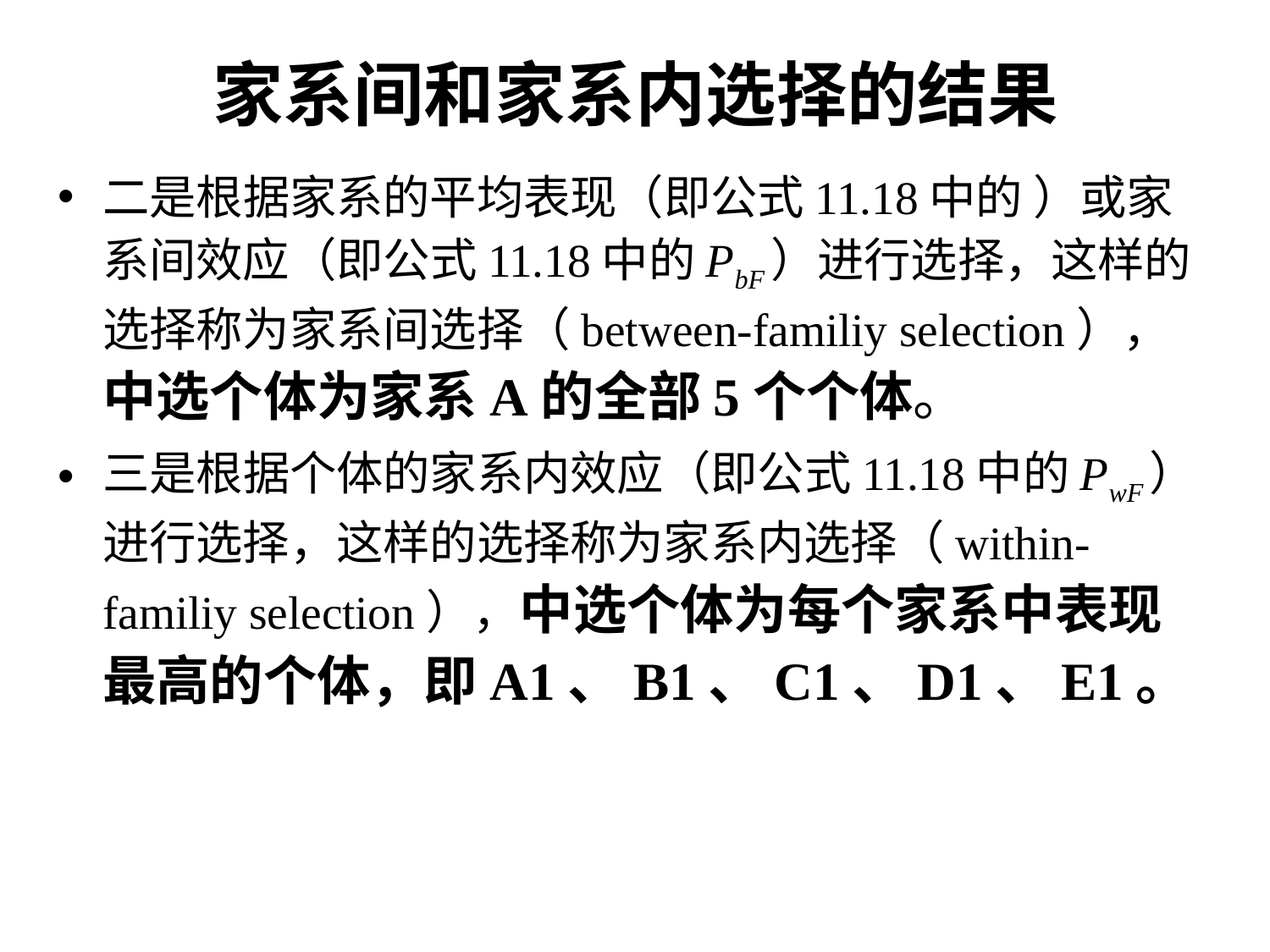

# 家系间和家系内选择的结果
二是根据家系的平均表现（即公式11.18中的 ）或家系间效应（即公式11.18中的PbF）进行选择，这样的选择称为家系间选择（between-familiy selection），中选个体为家系A的全部5个个体。
三是根据个体的家系内效应（即公式11.18中的PwF）进行选择，这样的选择称为家系内选择（within-familiy selection），中选个体为每个家系中表现最高的个体，即A1、B1、C1、D1、E1。